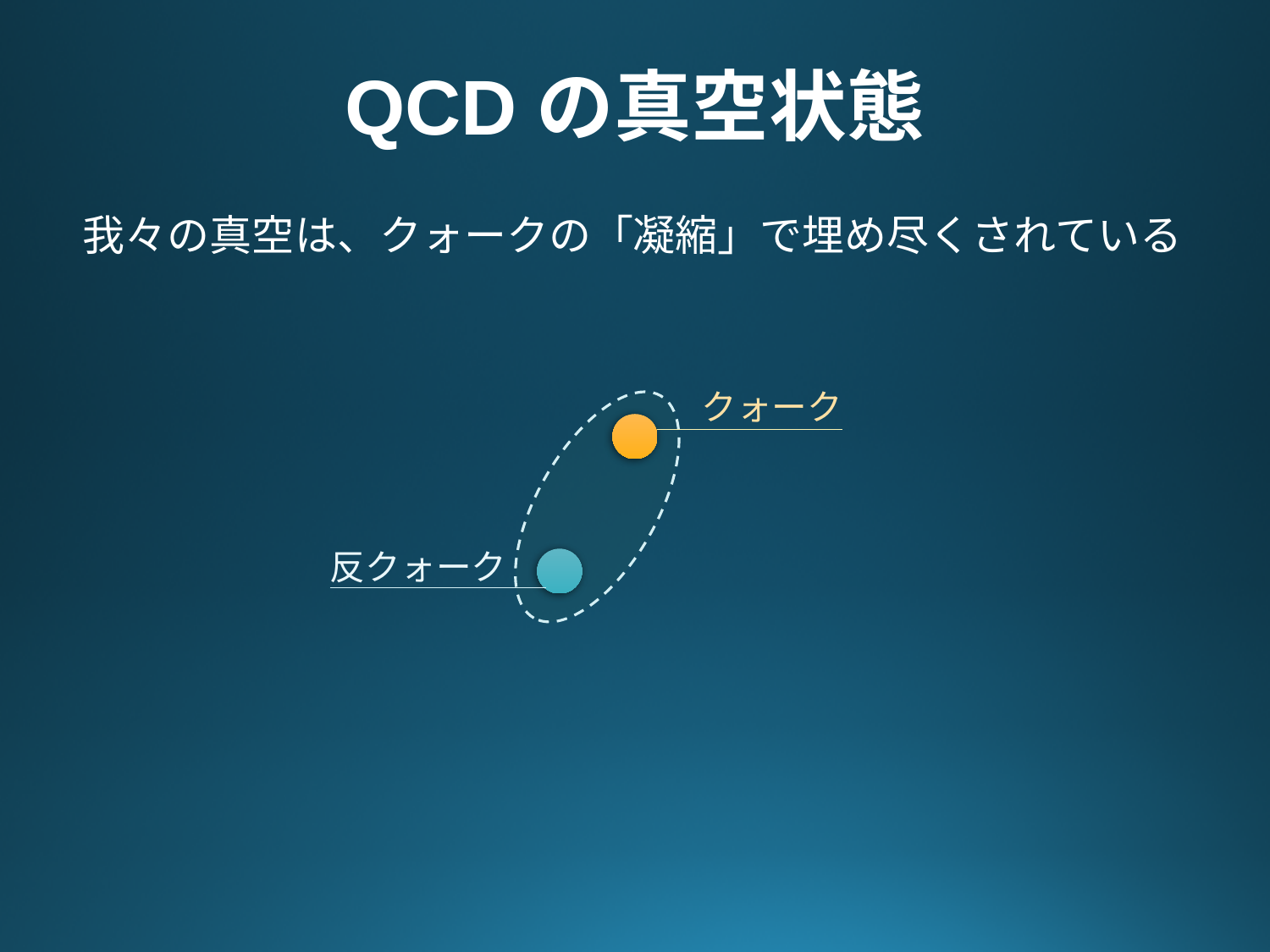

# QCDの真空状態
我々の真空は、クォークの「凝縮」で埋め尽くされている
クォーク

反クォーク